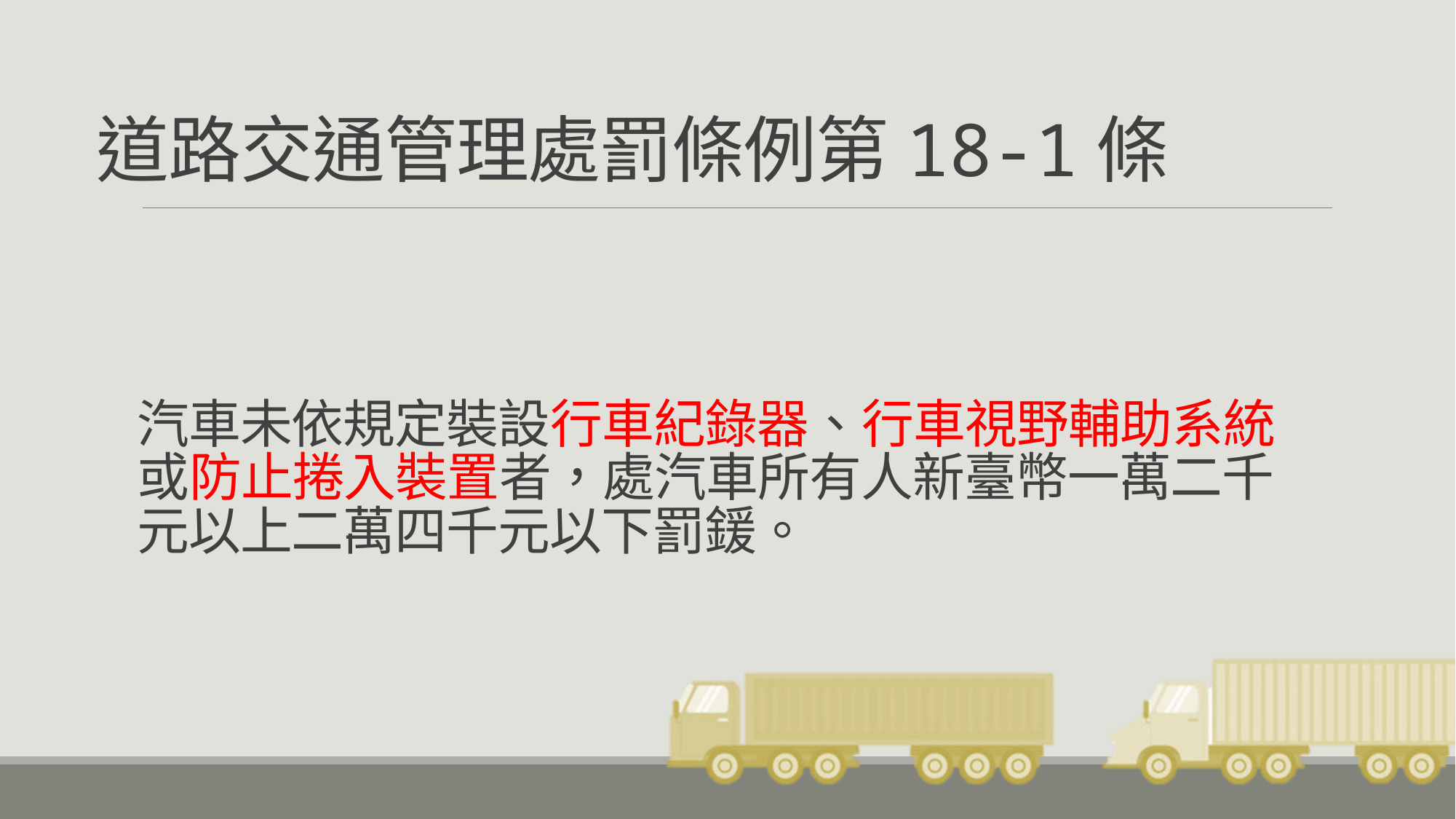

道路交通管理處罰條例第18-1條
# 汽車未依規定裝設行車紀錄器、行車視野輔助系統或防止捲入裝置者，處汽車所有人新臺幣一萬二千元以上二萬四千元以下罰鍰。